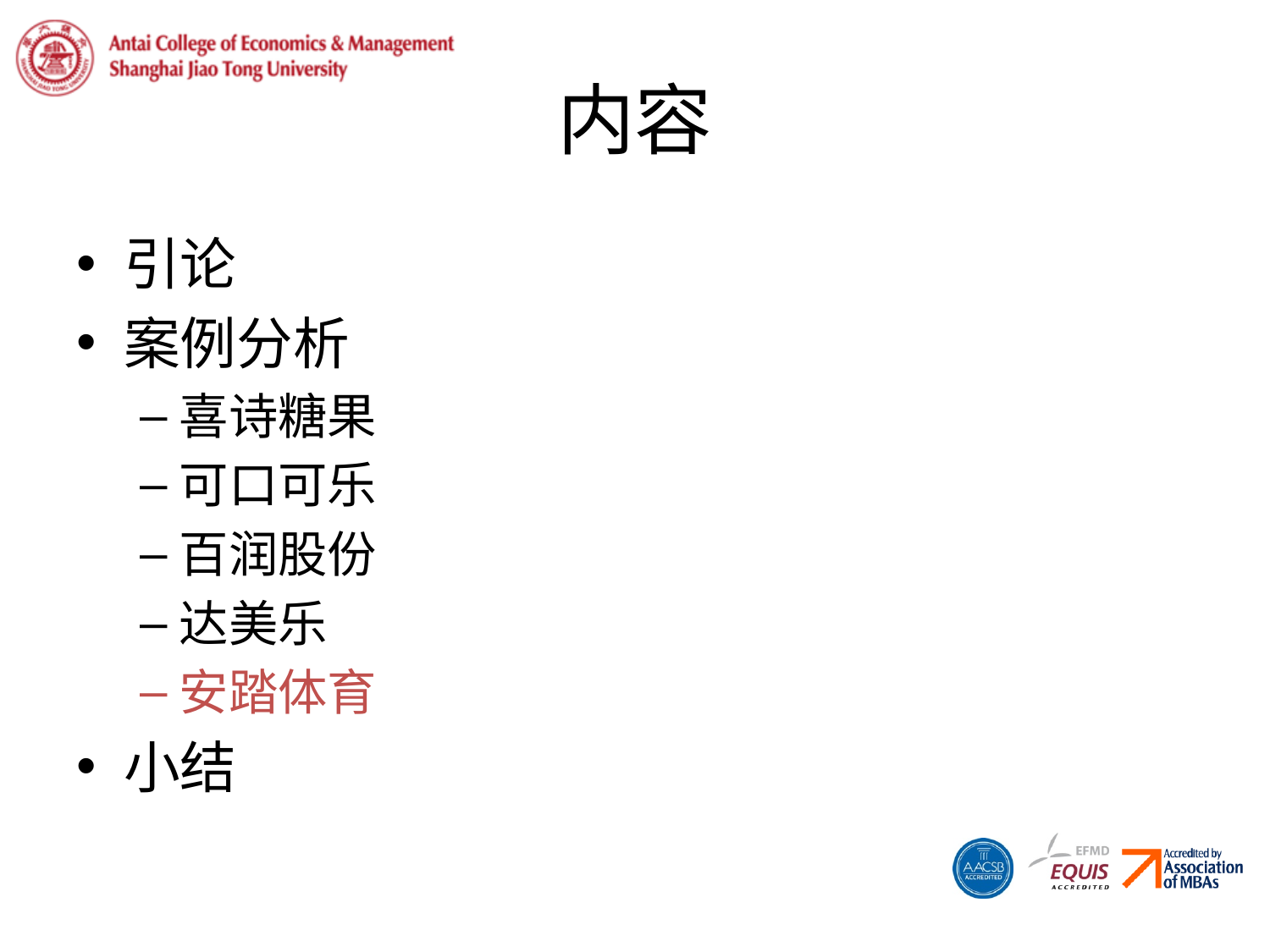

# 内容
引论
案例分析
喜诗糖果
可口可乐
百润股份
达美乐
安踏体育
小结